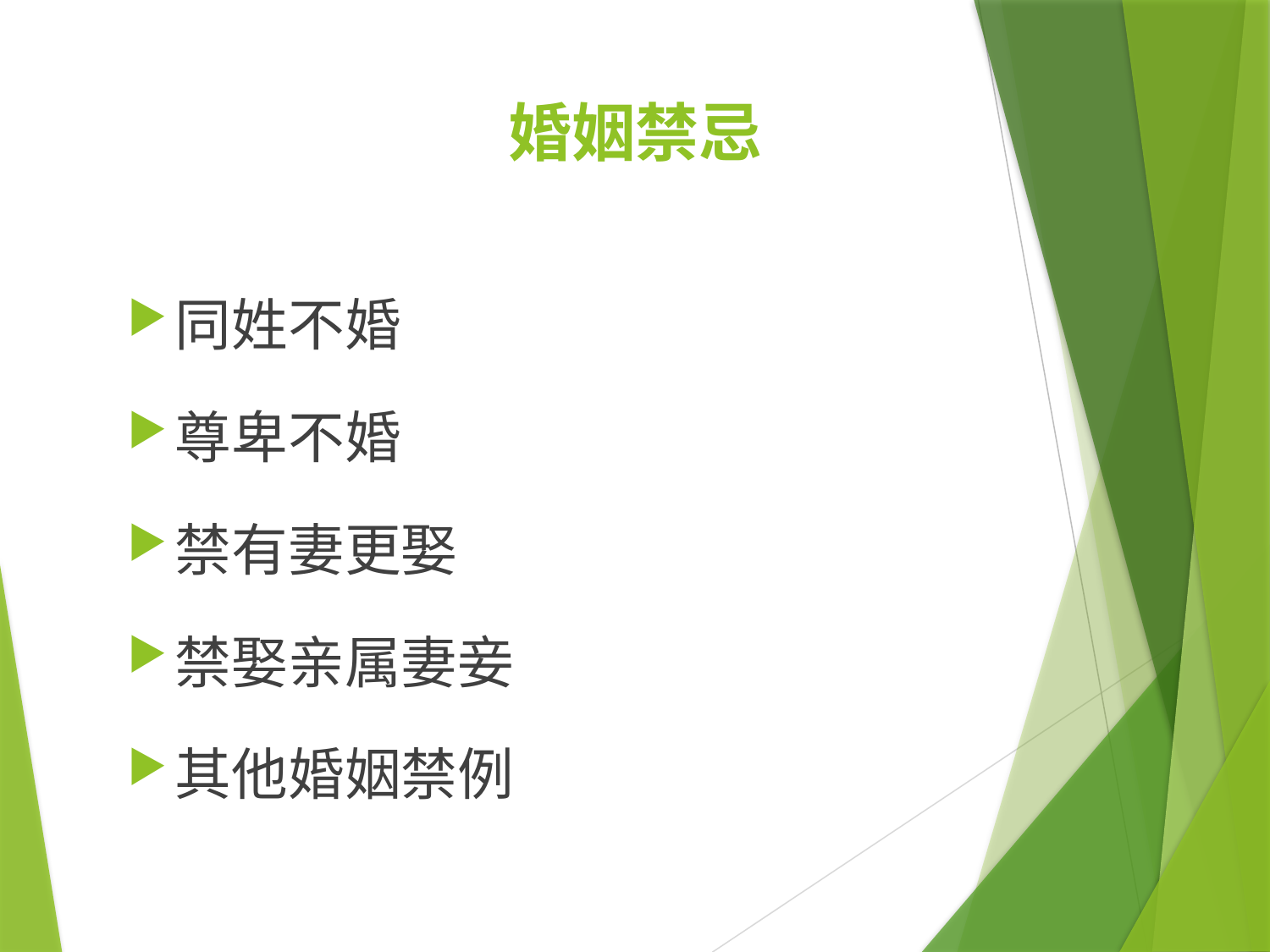

# 婚姻禁忌
同姓不婚
尊卑不婚
禁有妻更娶
禁娶亲属妻妾
其他婚姻禁例